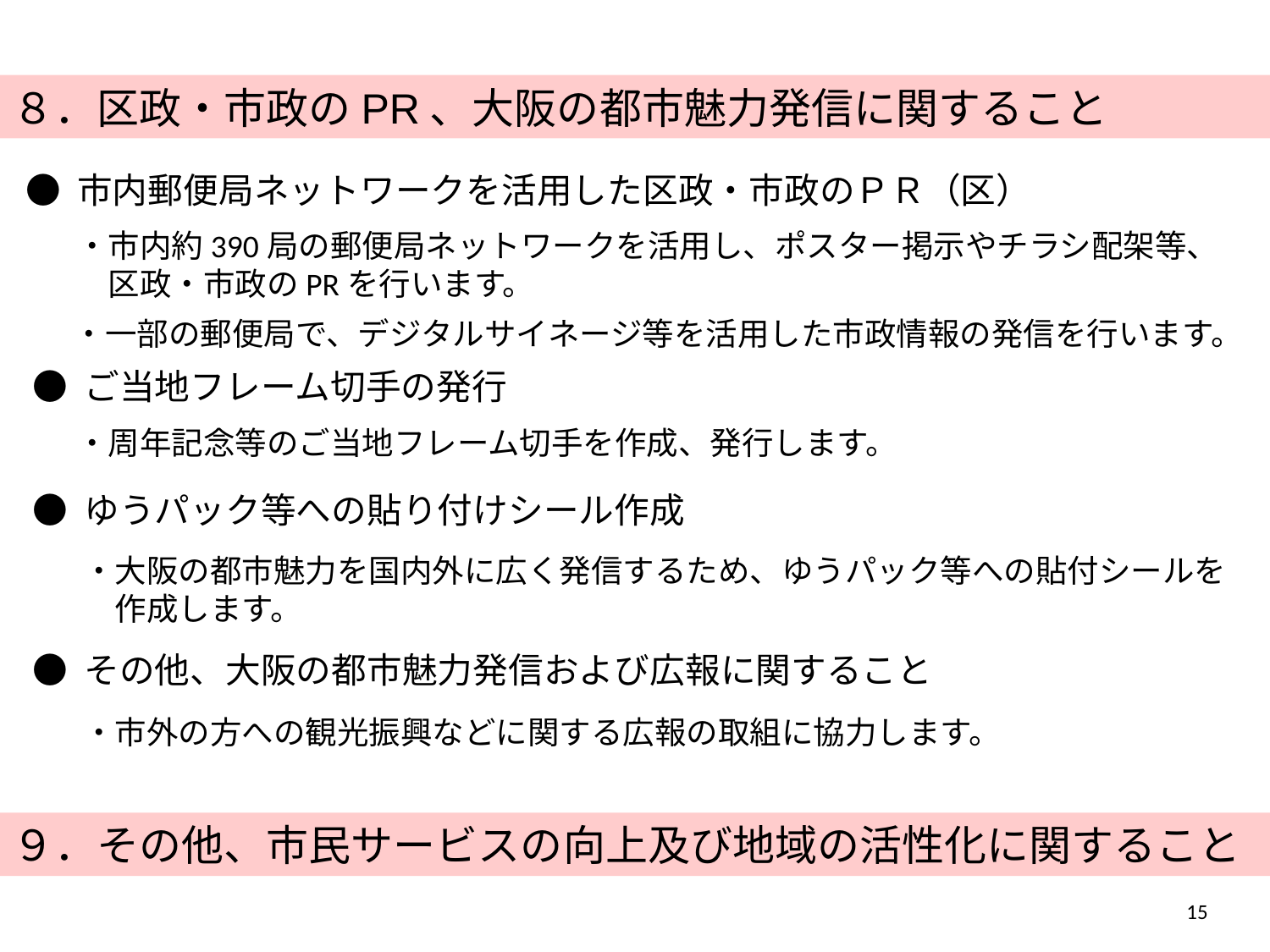

８．区政・市政のPR、大阪の都市魅力発信に関すること
● 市内郵便局ネットワークを活用した区政・市政のＰＲ（区）
・市内約390局の郵便局ネットワークを活用し、ポスター掲示やチラシ配架等、
　区政・市政のPRを行います。
・一部の郵便局で、デジタルサイネージ等を活用した市政情報の発信を行います。
● ご当地フレーム切手の発行
・周年記念等のご当地フレーム切手を作成、発行します。
● ゆうパック等への貼り付けシール作成
・大阪の都市魅力を国内外に広く発信するため、ゆうパック等への貼付シールを
　作成します。
● その他、大阪の都市魅力発信および広報に関すること
・市外の方への観光振興などに関する広報の取組に協力します。
９．その他、市民サービスの向上及び地域の活性化に関すること
15